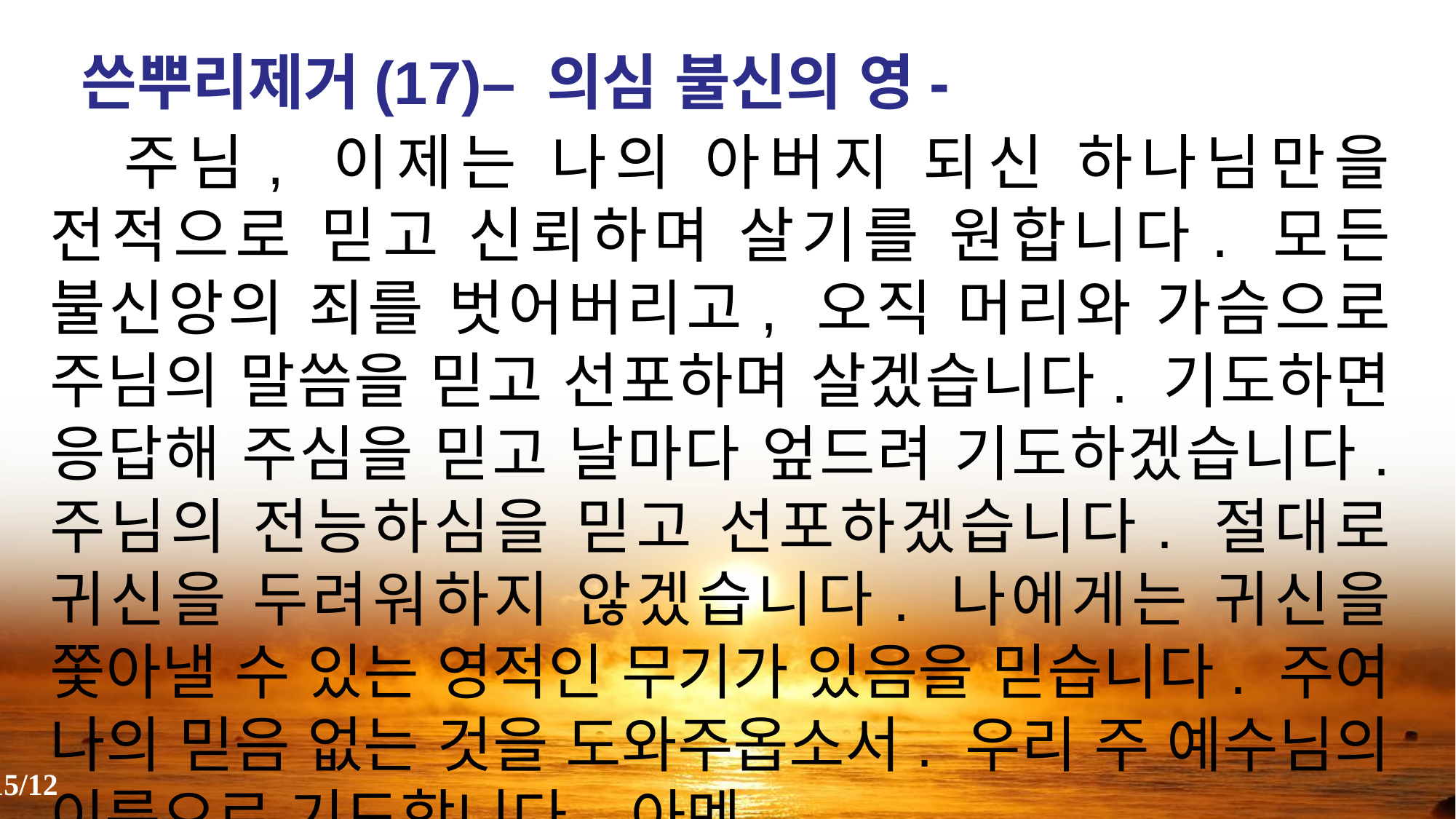

쓴뿌리제거(17)– 의심 불신의 영-
  주님, 이제는 나의 아버지 되신 하나님만을 전적으로 믿고 신뢰하며 살기를 원합니다. 모든 불신앙의 죄를 벗어버리고, 오직 머리와 가슴으로 주님의 말씀을 믿고 선포하며 살겠습니다. 기도하면 응답해 주심을 믿고 날마다 엎드려 기도하겠습니다. 주님의 전능하심을 믿고 선포하겠습니다. 절대로 귀신을 두려워하지 않겠습니다. 나에게는 귀신을 쫓아낼 수 있는 영적인 무기가 있음을 믿습니다. 주여 나의 믿음 없는 것을 도와주옵소서. 우리 주 예수님의 이름으로 기도합니다. 아멘.